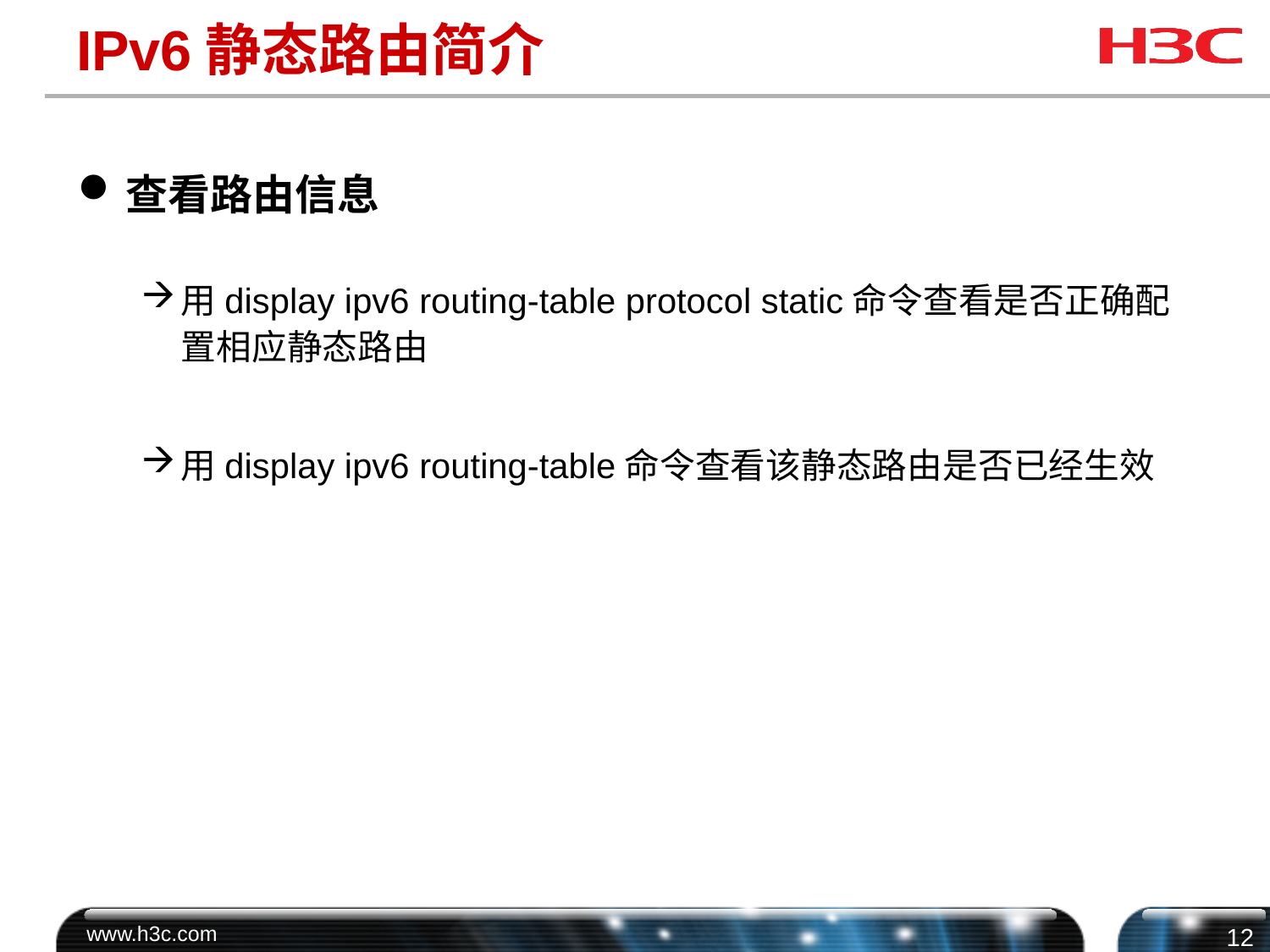

# IPv6静态路由简介
查看路由信息

用display ipv6 routing-table protocol static命令查看是否正确配置相应静态路由

用display ipv6 routing-table命令查看该静态路由是否已经生效